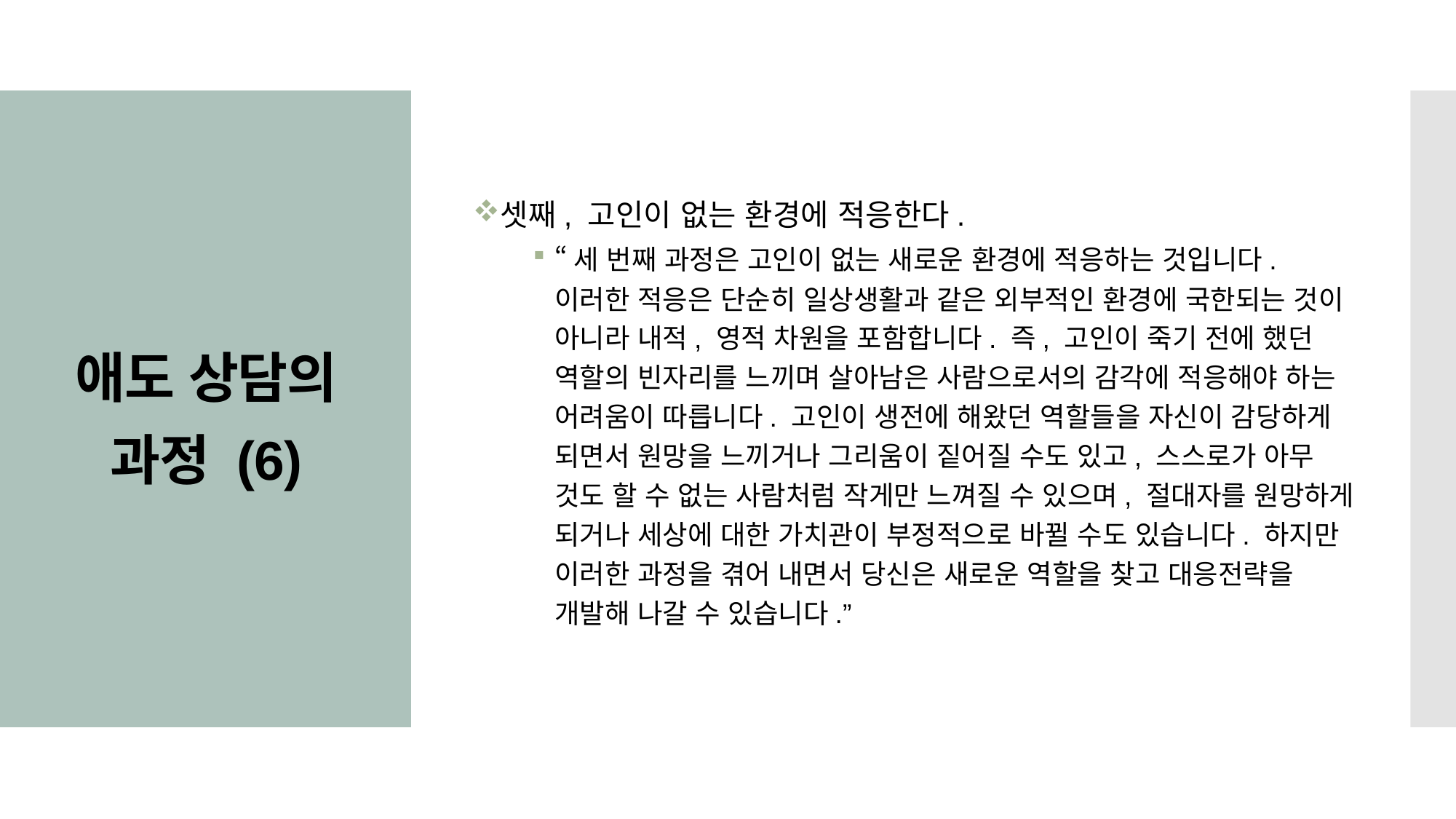

셋째, 고인이 없는 환경에 적응한다.
“세 번째 과정은 고인이 없는 새로운 환경에 적응하는 것입니다. 이러한 적응은 단순히 일상생활과 같은 외부적인 환경에 국한되는 것이 아니라 내적, 영적 차원을 포함합니다. 즉, 고인이 죽기 전에 했던 역할의 빈자리를 느끼며 살아남은 사람으로서의 감각에 적응해야 하는 어려움이 따릅니다. 고인이 생전에 해왔던 역할들을 자신이 감당하게 되면서 원망을 느끼거나 그리움이 짙어질 수도 있고, 스스로가 아무 것도 할 수 없는 사람처럼 작게만 느껴질 수 있으며, 절대자를 원망하게 되거나 세상에 대한 가치관이 부정적으로 바뀔 수도 있습니다. 하지만 이러한 과정을 겪어 내면서 당신은 새로운 역할을 찾고 대응전략을 개발해 나갈 수 있습니다.”
# 애도 상담의 과정 (6)